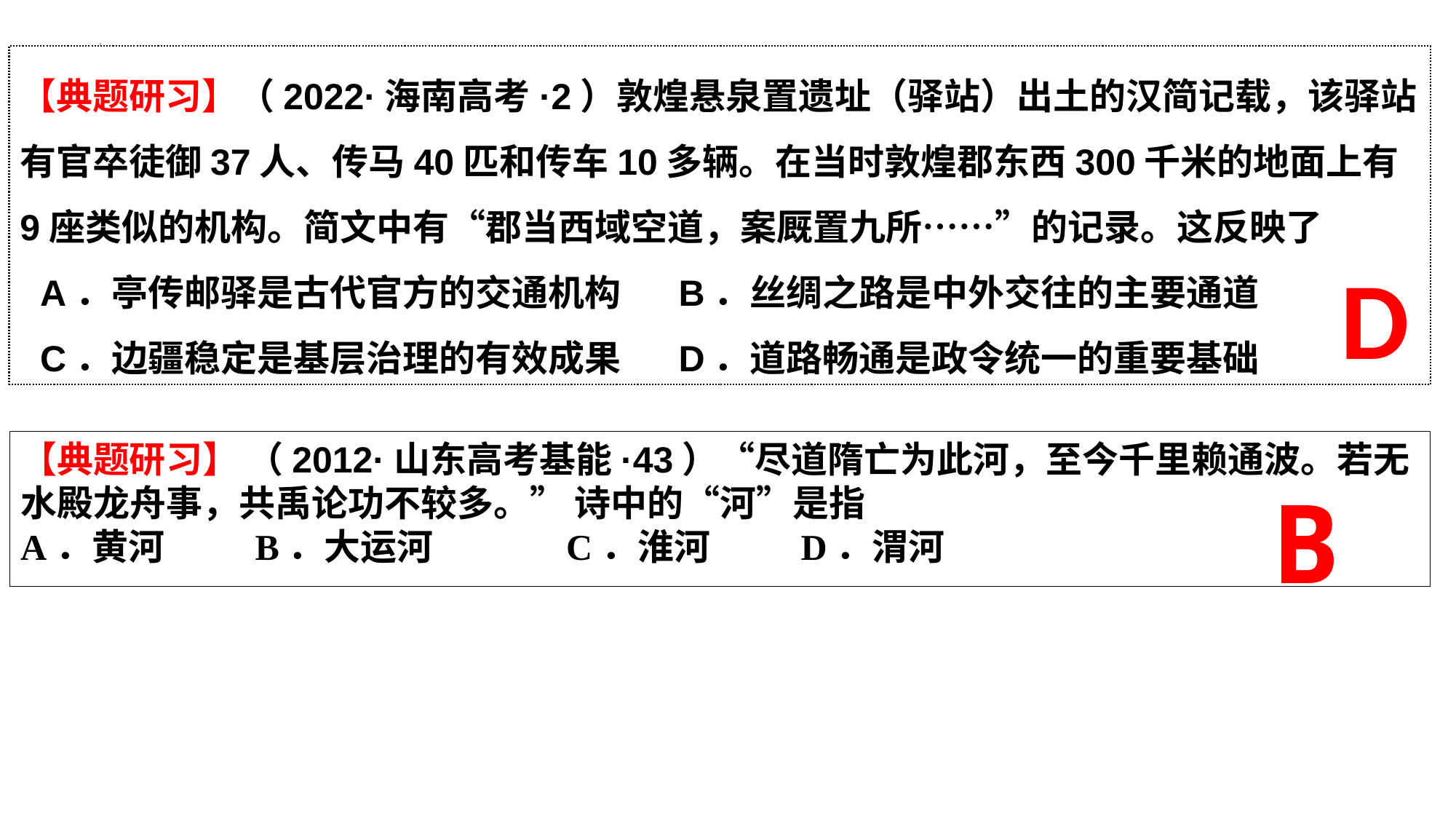

【典题研习】（2022·海南高考·2）敦煌悬泉置遗址（驿站）出土的汉简记载，该驿站有官卒徒御37人、传马40匹和传车10多辆。在当时敦煌郡东西300千米的地面上有9座类似的机构。简文中有“郡当西域空道，案厩置九所……”的记录。这反映了
  A．亭传邮驿是古代官方的交通机构      B．丝绸之路是中外交往的主要通道
  C．边疆稳定是基层治理的有效成果      D．道路畅通是政令统一的重要基础
D
【典题研习】 （2012·山东高考基能·43）“尽道隋亡为此河，至今千里赖通波。若无水殿龙舟事，共禹论功不较多。” 诗中的“河”是指
A．黄河          B．大运河       	C．淮河          D．渭河
B